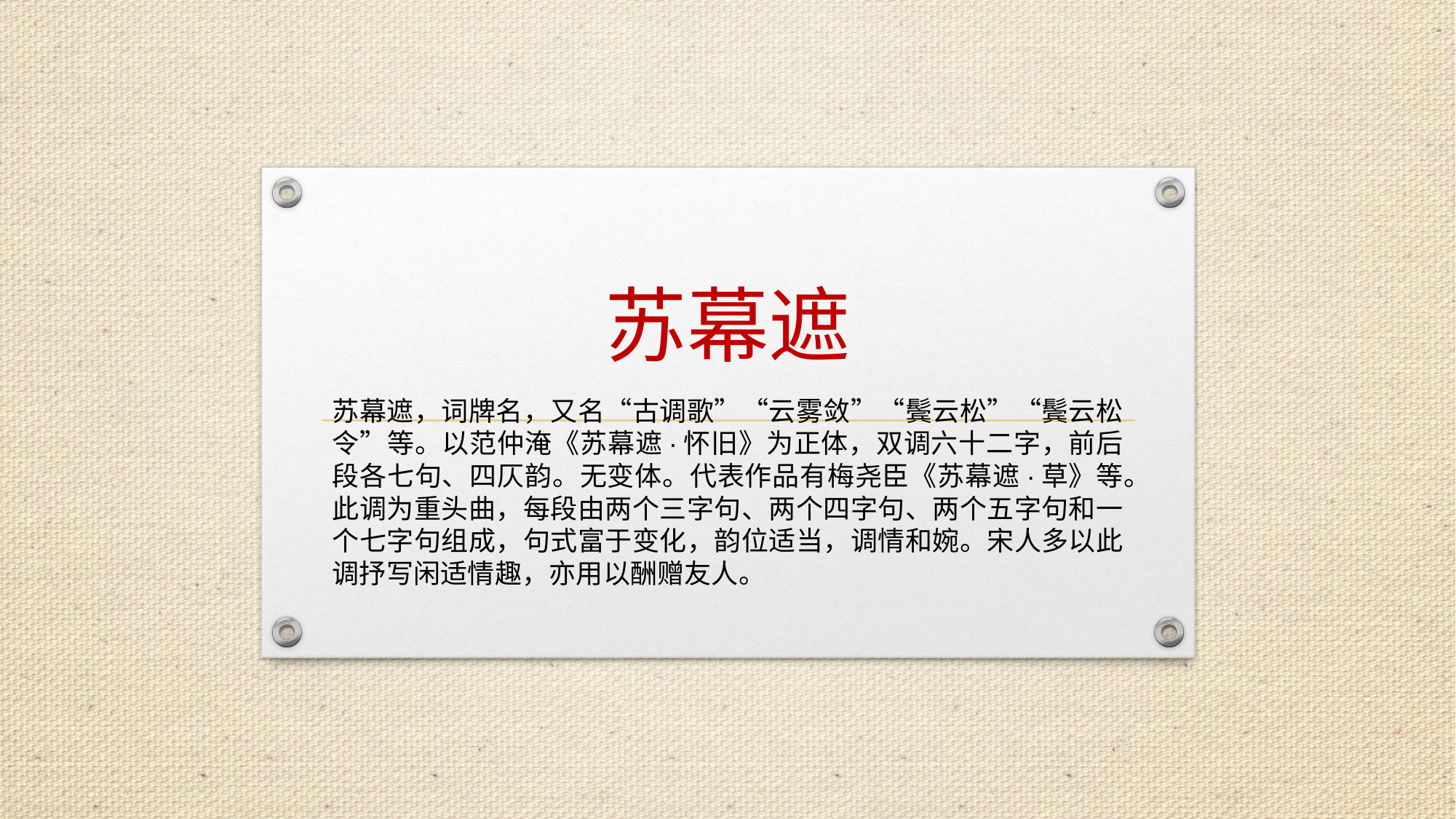

# 苏幕遮
苏幕遮，词牌名，又名“古调歌”“云雾敛”“鬓云松”“鬓云松令”等。以范仲淹《苏幕遮·怀旧》为正体，双调六十二字，前后段各七句、四仄韵。无变体。代表作品有梅尧臣《苏幕遮·草》等。此调为重头曲，每段由两个三字句、两个四字句、两个五字句和一个七字句组成，句式富于变化，韵位适当，调情和婉。宋人多以此调抒写闲适情趣，亦用以酬赠友人。